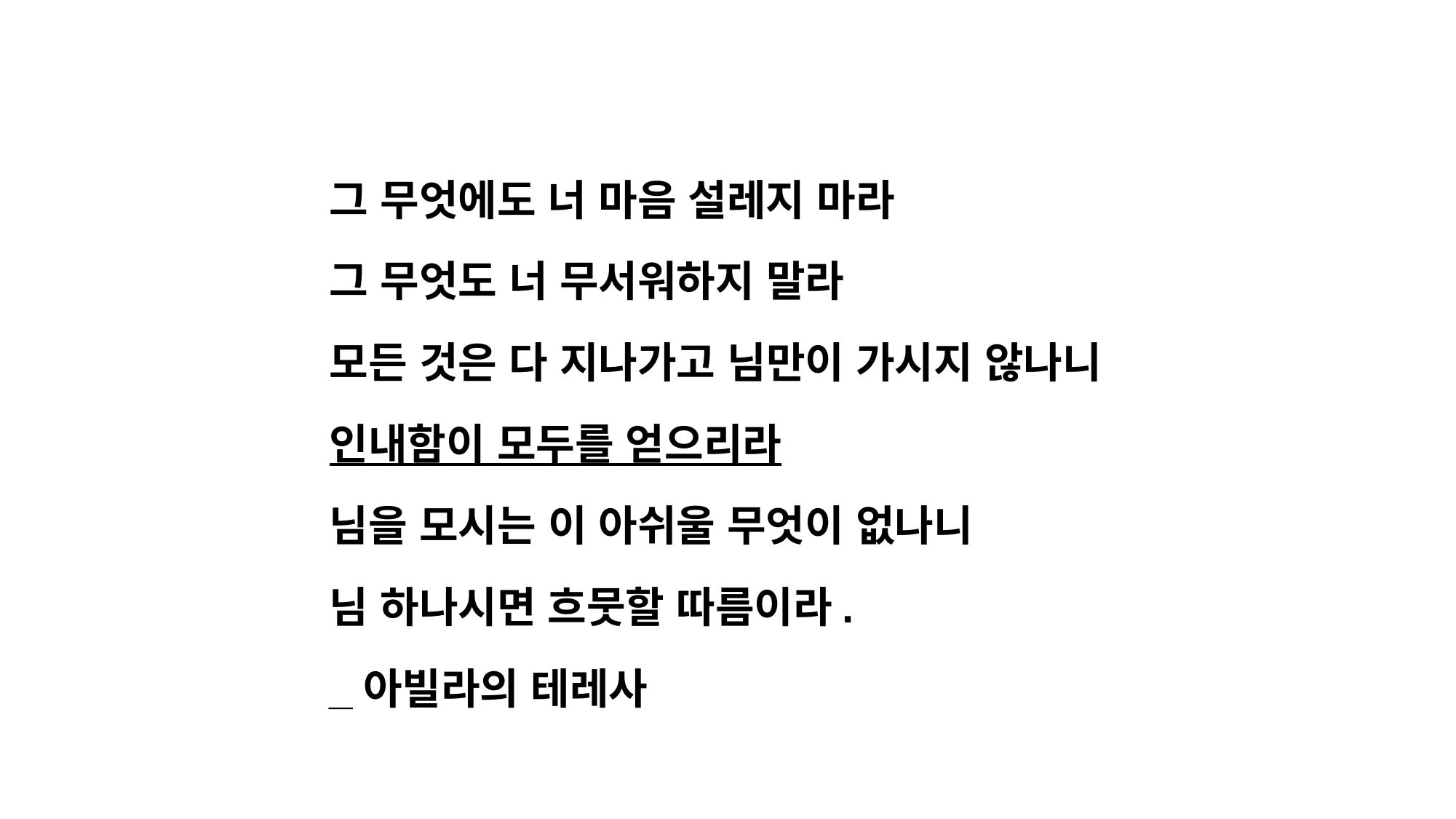

그 무엇에도 너 마음 설레지 마라
그 무엇도 너 무서워하지 말라
모든 것은 다 지나가고 님만이 가시지 않나니
인내함이 모두를 얻으리라
님을 모시는 이 아쉬울 무엇이 없나니
님 하나시면 흐뭇할 따름이라.
_아빌라의 테레사